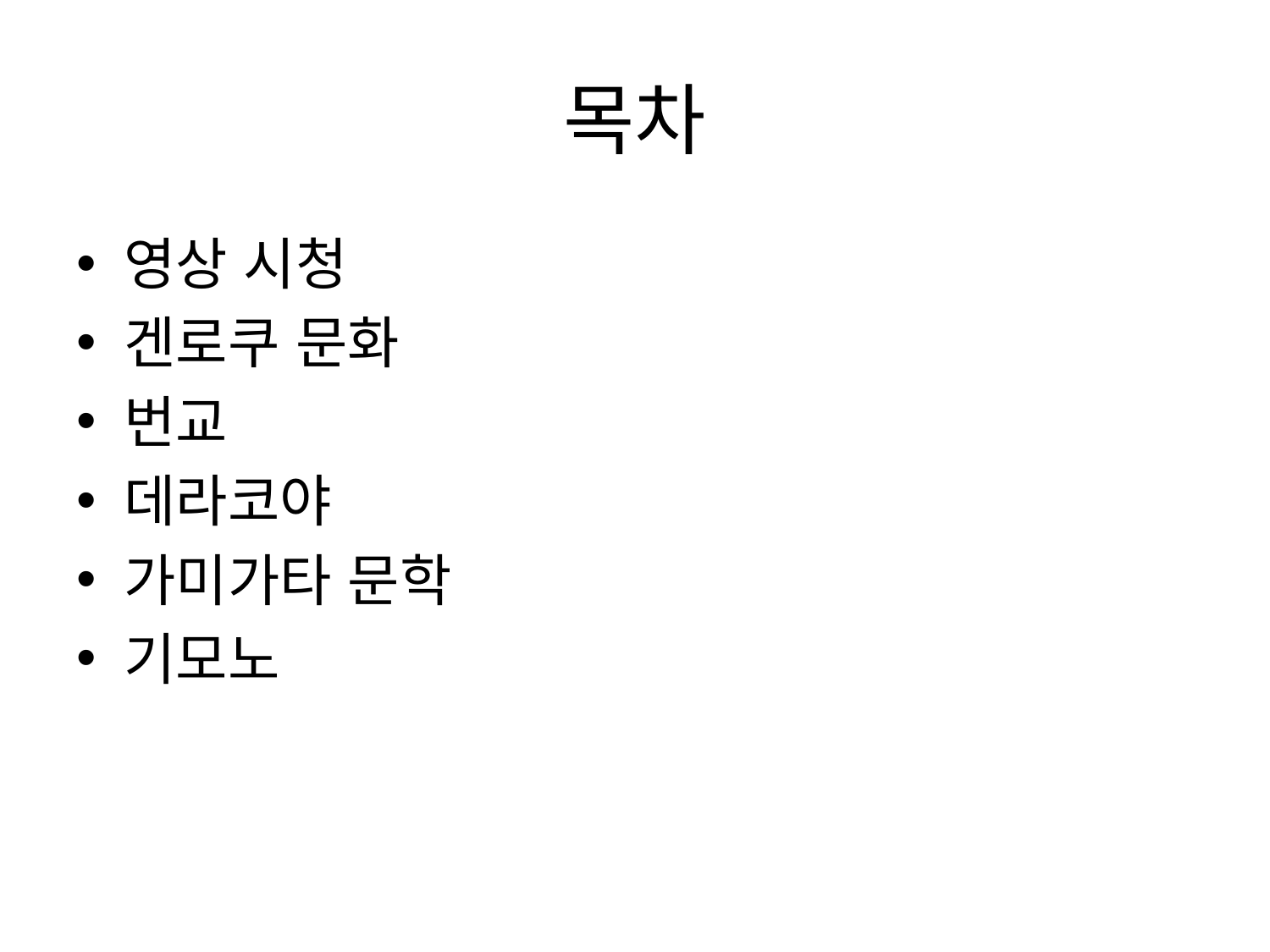

# 목차
영상 시청
겐로쿠 문화
번교
데라코야
가미가타 문학
기모노